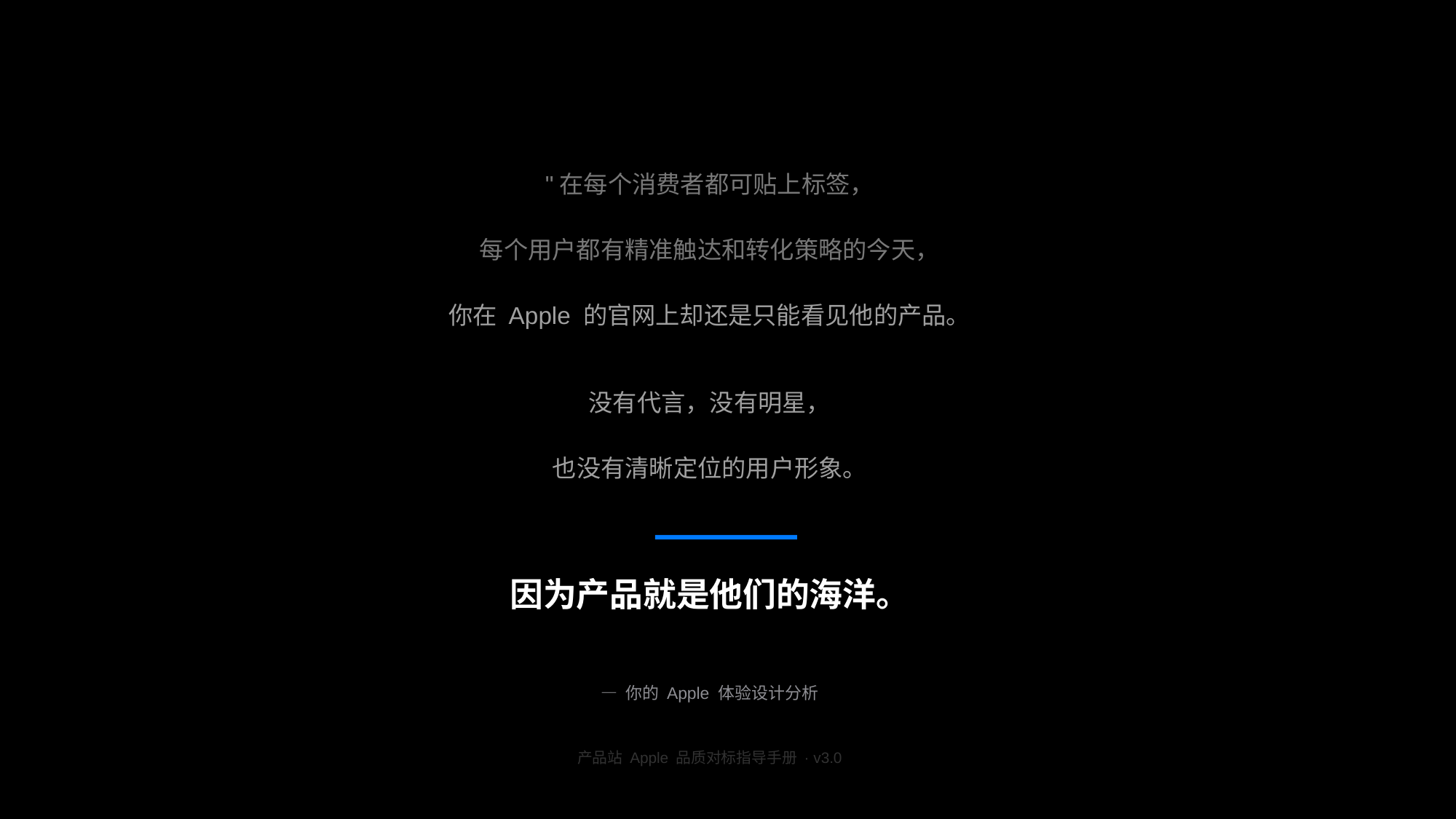

"在每个消费者都可贴上标签，
每个用户都有精准触达和转化策略的今天，
你在 Apple 的官网上却还是只能看见他的产品。
没有代言，没有明星，
也没有清晰定位的用户形象。

因为产品就是他们的海洋。
— 你的 Apple 体验设计分析
产品站 Apple 品质对标指导手册 · v3.0